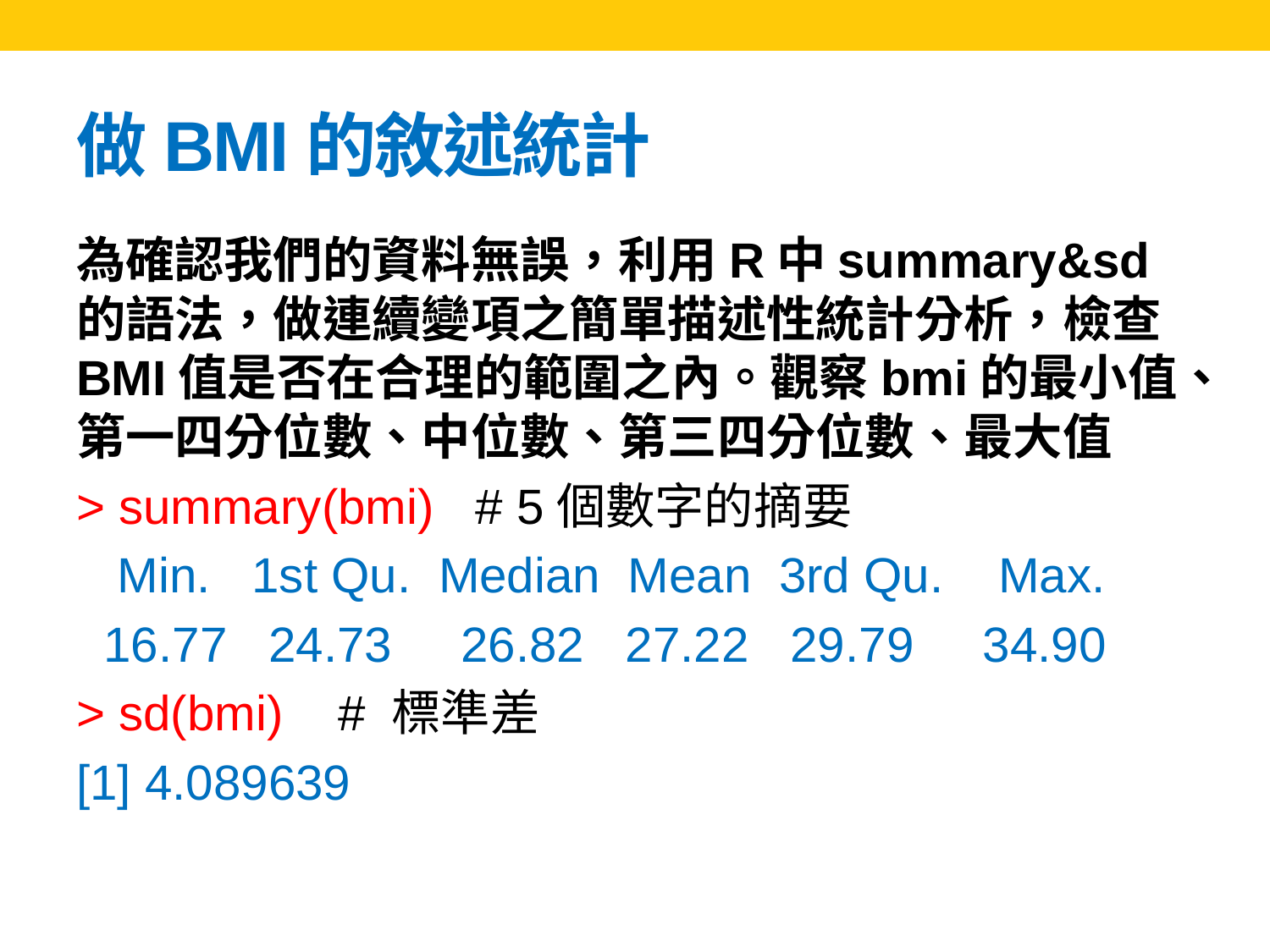

# 做BMI的敘述統計
為確認我們的資料無誤，利用R中summary&sd的語法，做連續變項之簡單描述性統計分析，檢查BMI值是否在合理的範圍之內。觀察bmi的最小值、第一四分位數、中位數、第三四分位數、最大值
> summary(bmi)   # 5個數字的摘要
   Min.   1st Qu.  Median  Mean  3rd Qu.    Max.
  16.77   24.73     26.82   27.22   29.79     34.90
> sd(bmi)    # 標準差
[1] 4.089639